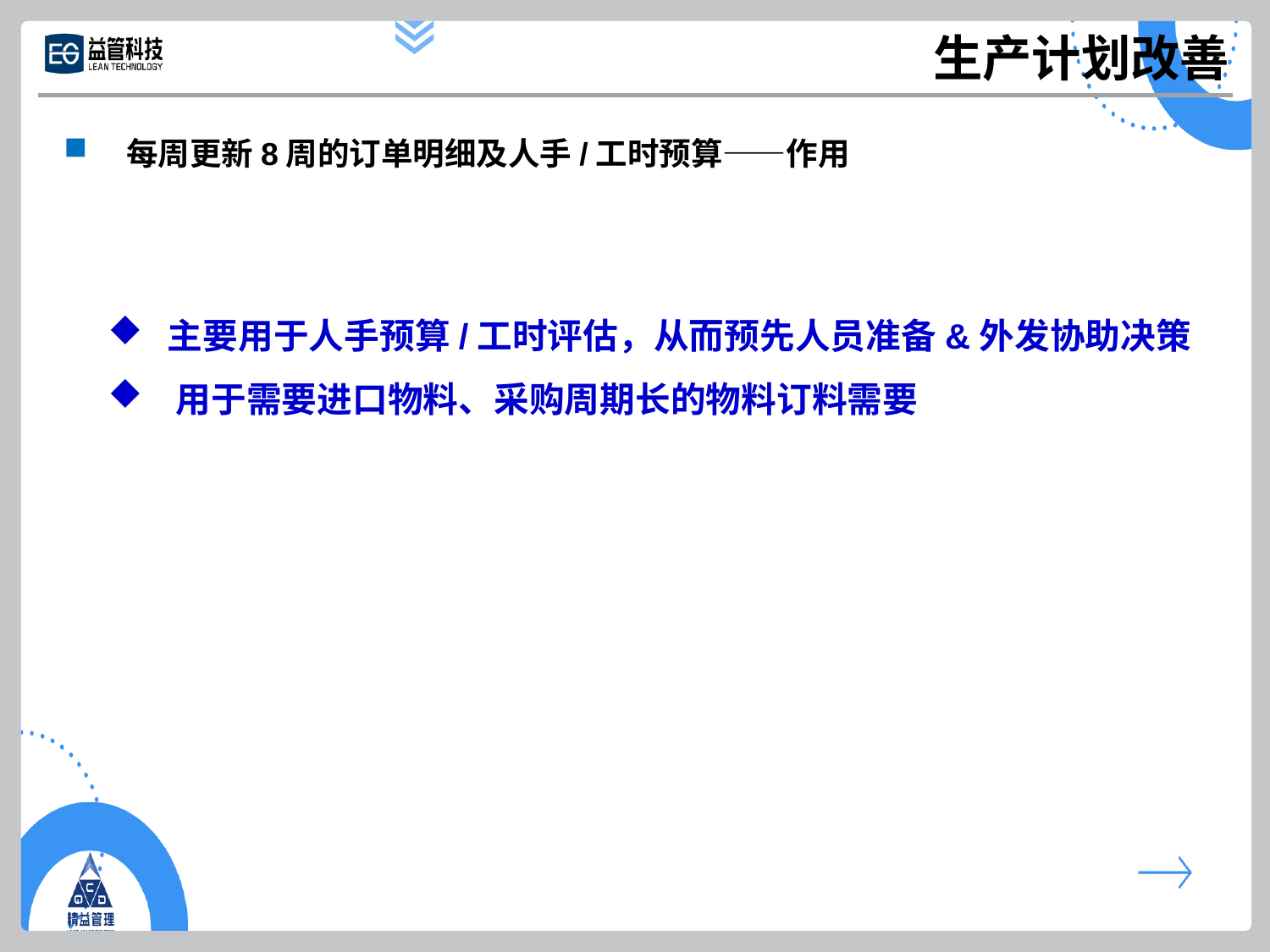

生产计划改善
 每周更新8周的订单明细及人手/工时预算——作用
  主要用于人手预算/工时评估，从而预先人员准备&外发协助决策
   用于需要进口物料、采购周期长的物料订料需要